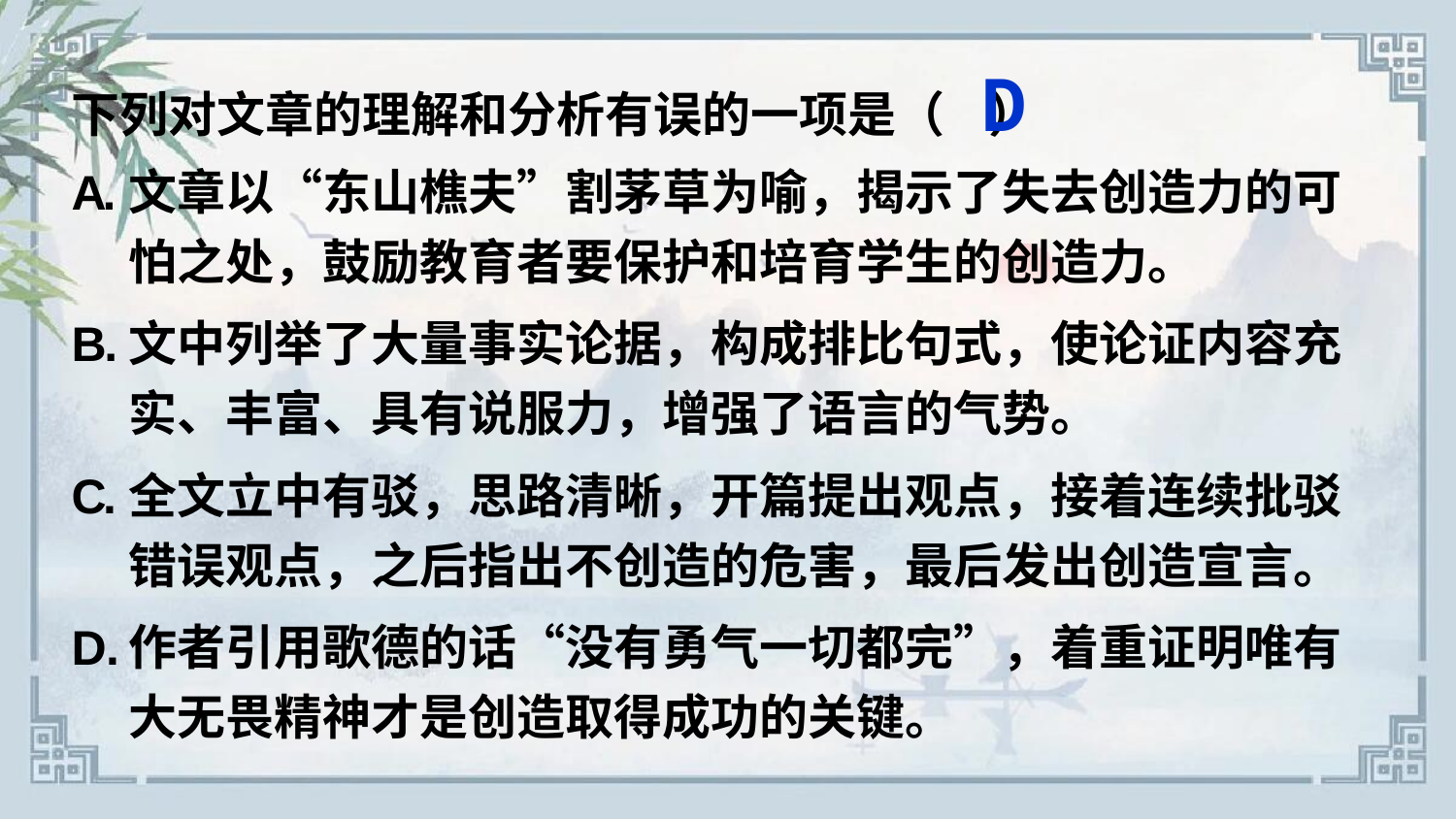

D
下列对文章的理解和分析有误的一项是（    ）
文章以“东山樵夫”割茅草为喻，揭示了失去创造力的可怕之处，鼓励教育者要保护和培育学生的创造力。
文中列举了大量事实论据，构成排比句式，使论证内容充实、丰富、具有说服力，增强了语言的气势。
全文立中有驳，思路清晰，开篇提出观点，接着连续批驳错误观点，之后指出不创造的危害，最后发出创造宣言。
作者引用歌德的话“没有勇气一切都完”，着重证明唯有大无畏精神才是创造取得成功的关键。